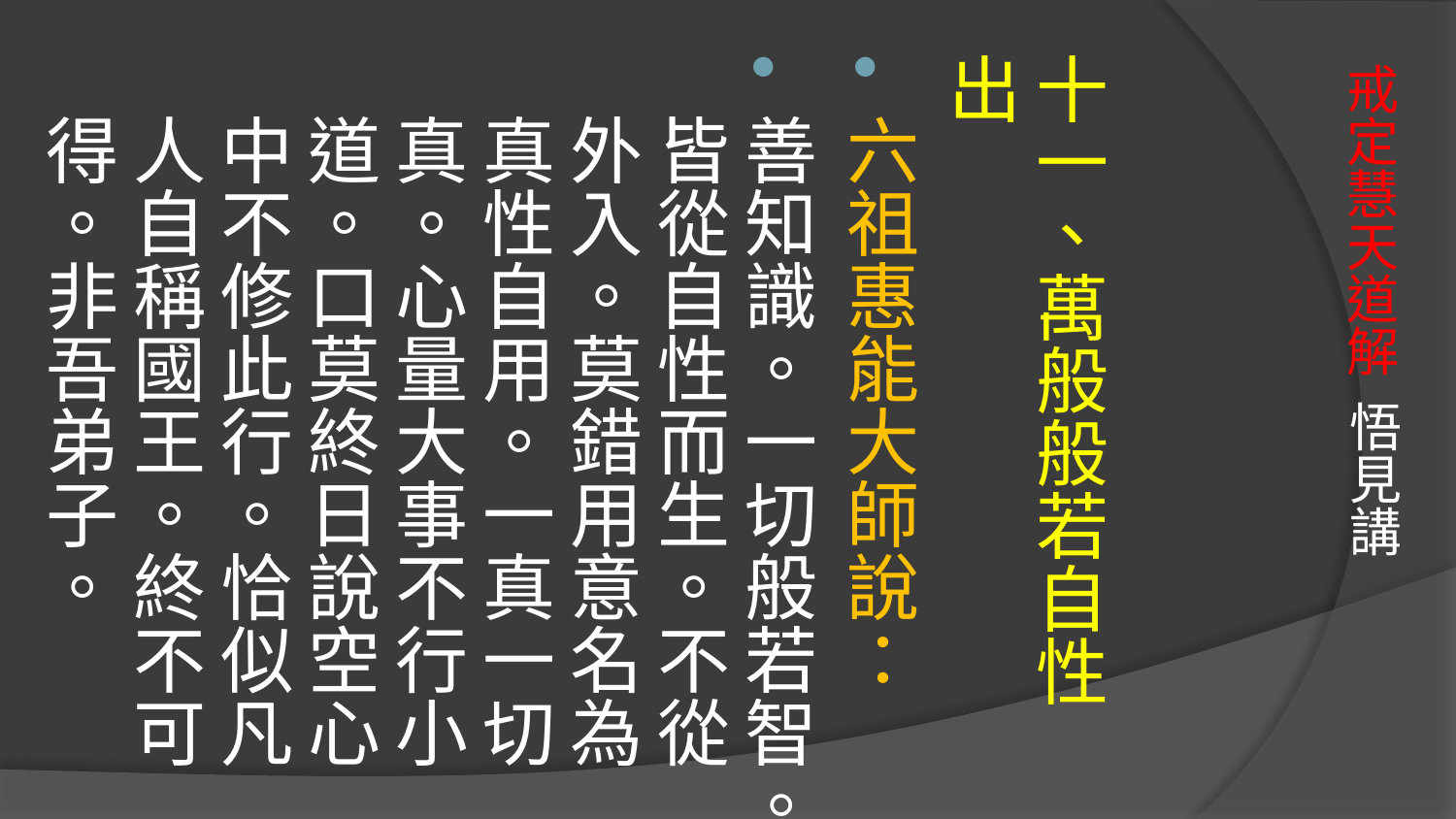

十一、萬般般若自性出
六祖惠能大師說：
善知識。一切般若智。皆從自性而生。不從外入。莫錯用意名為真性自用。一真一切真。心量大事不行小道。口莫終日說空心中不修此行。恰似凡人自稱國王。終不可得。非吾弟子。
# 戒定慧天道解  悟見講